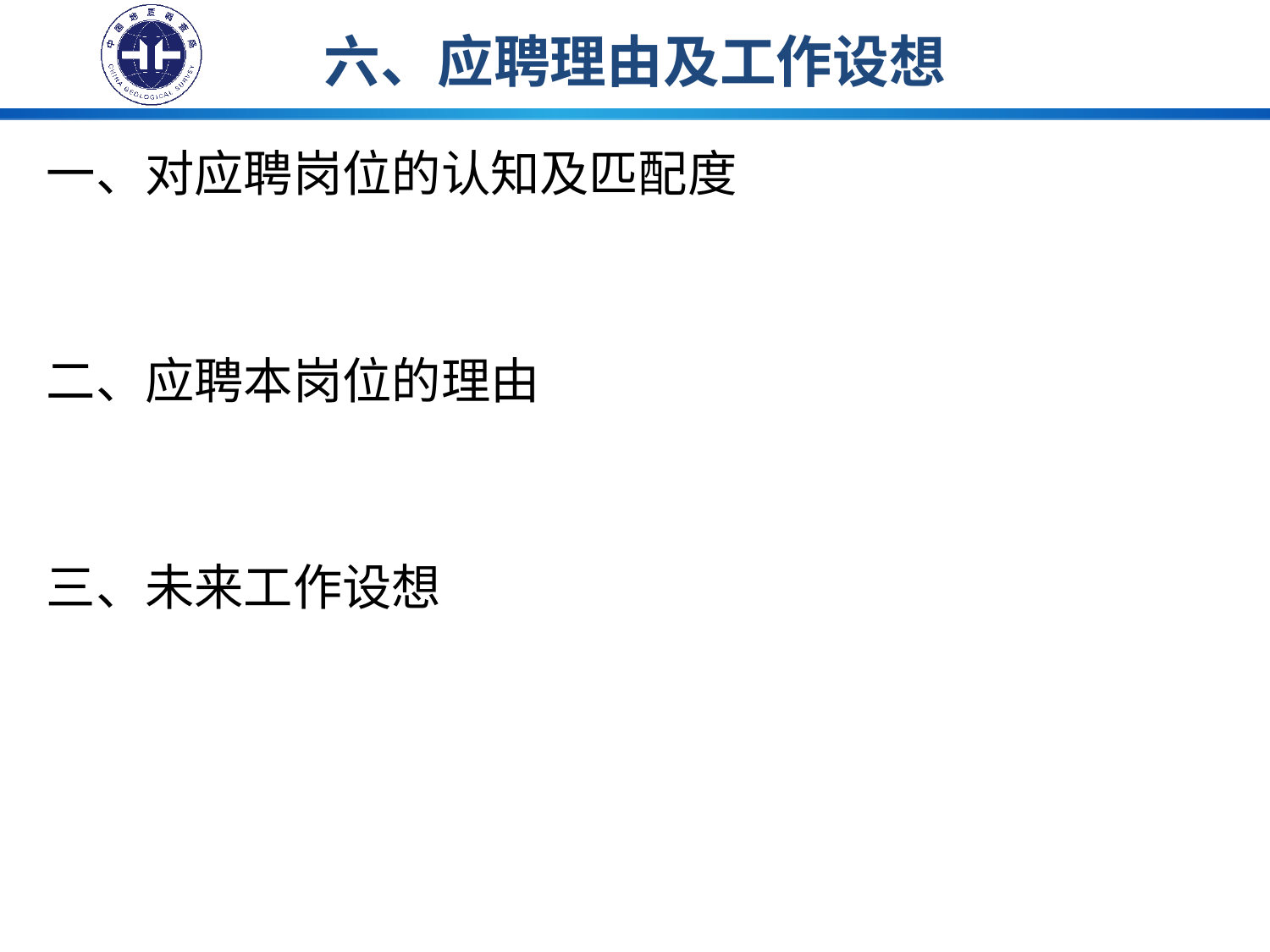

六、应聘理由及工作设想

  一、对应聘岗位的认知及匹配度

  二、应聘本岗位的理由

  三、未来工作设想